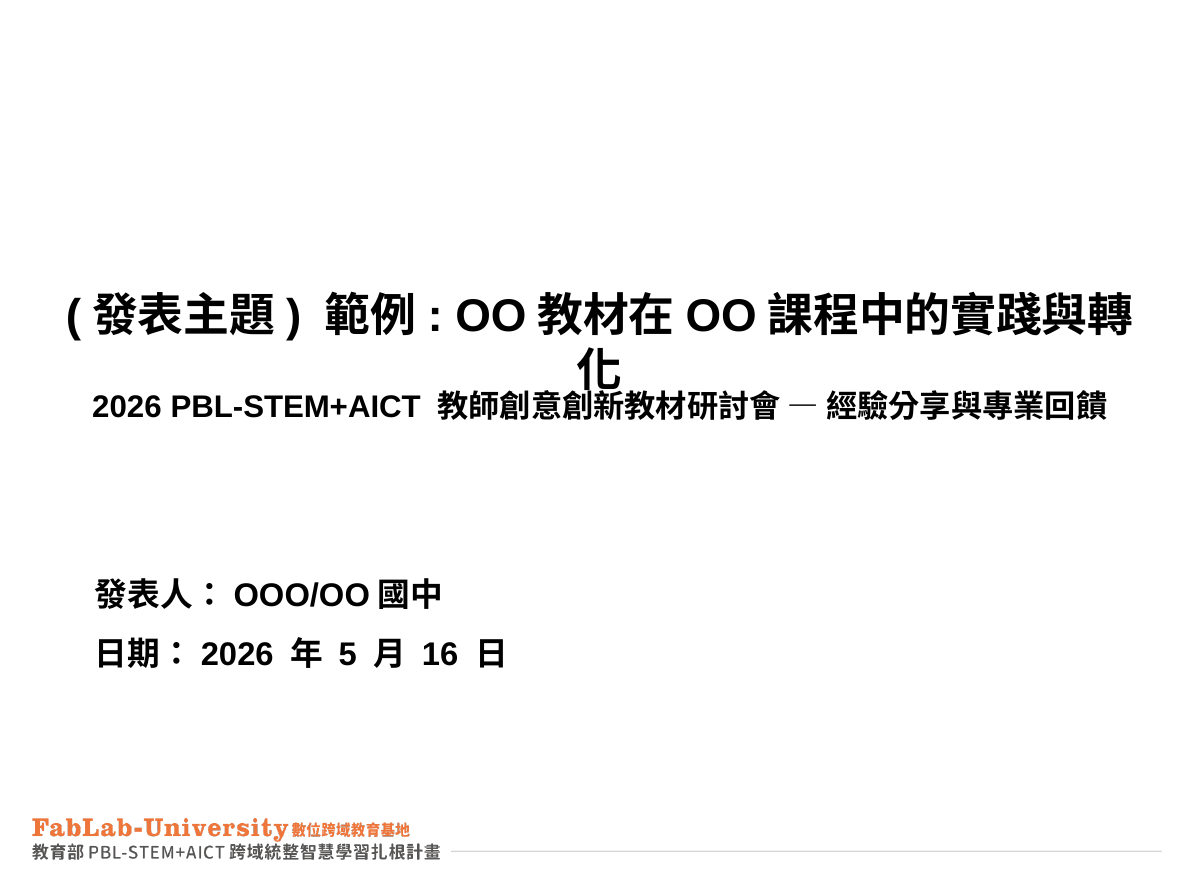

(發表主題) 範例: OO教材在OO課程中的實踐與轉化
2026 PBL-STEM+AICT 教師創意創新教材研討會 — 經驗分享與專業回饋
發表人：OOO/OO國中
日期：2026 年 5 月 16 日